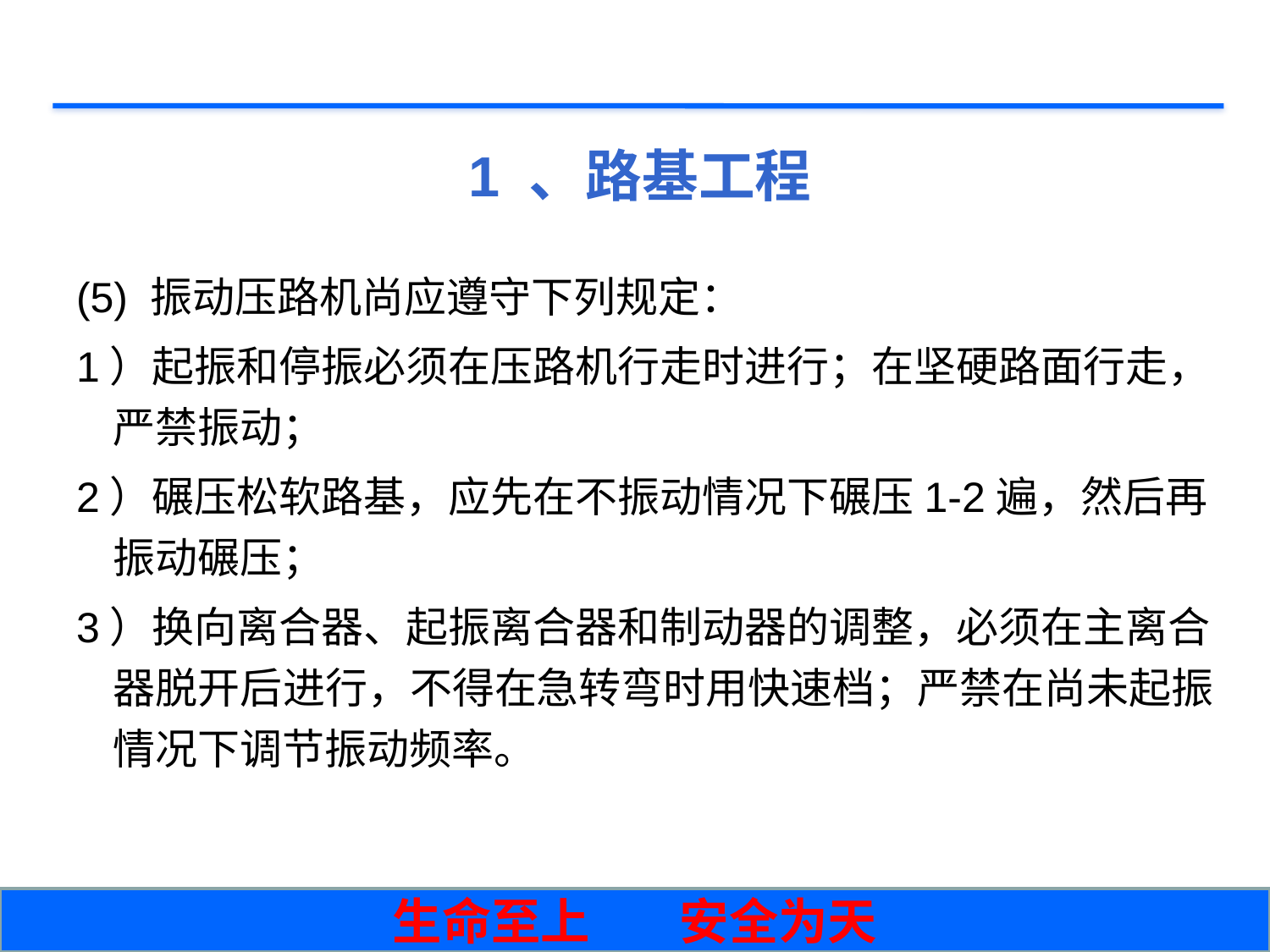

# 1 、路基工程
(5) 振动压路机尚应遵守下列规定：
1）起振和停振必须在压路机行走时进行；在坚硬路面行走，严禁振动；
2）碾压松软路基，应先在不振动情况下碾压1-2遍，然后再振动碾压；
3）换向离合器、起振离合器和制动器的调整，必须在主离合器脱开后进行，不得在急转弯时用快速档；严禁在尚未起振情况下调节振动频率。